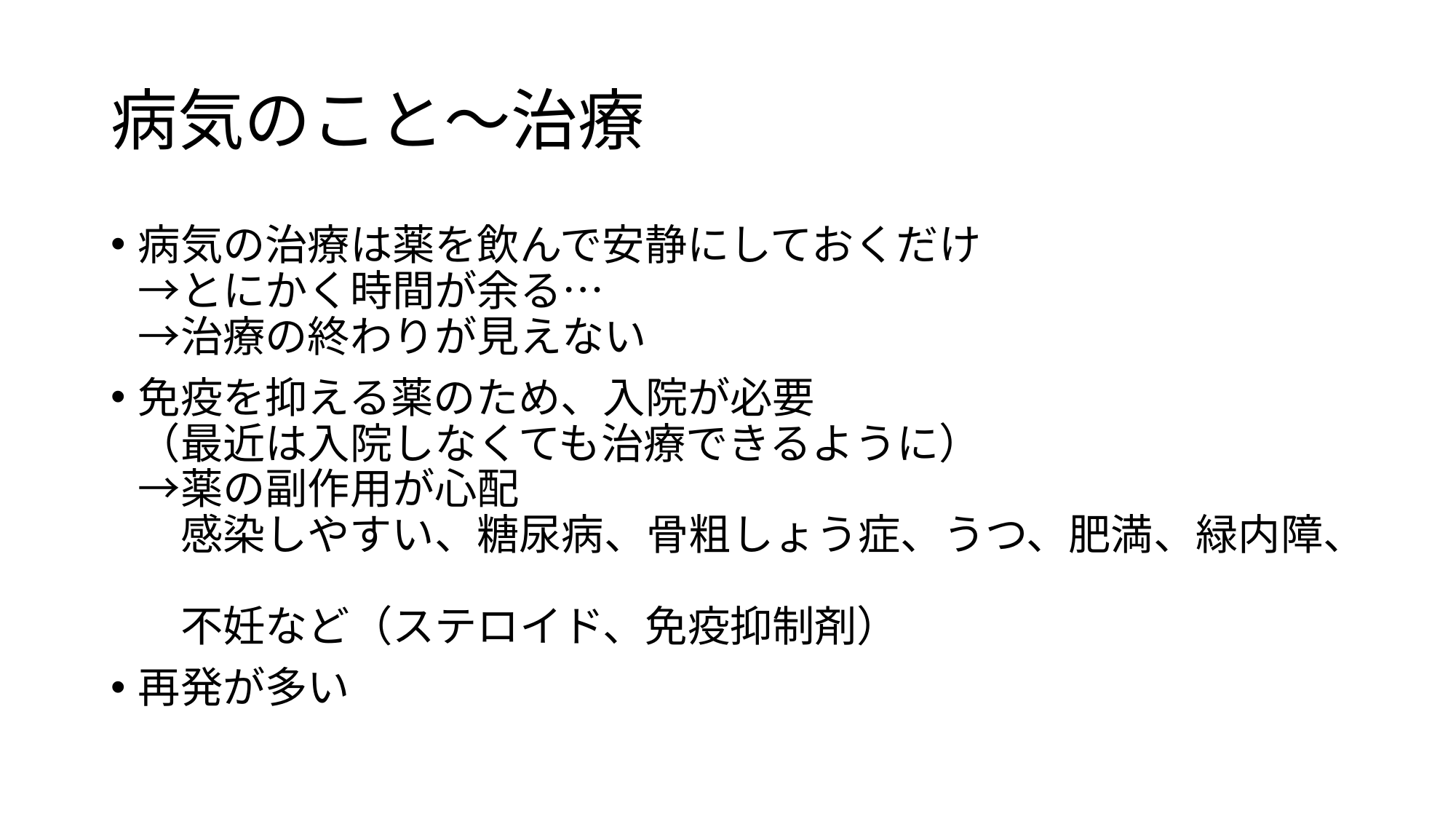

# 病気のこと～治療
病気の治療は薬を飲んで安静にしておくだけ
→とにかく時間が余る…
→治療の終わりが見えない
免疫を抑える薬のため、入院が必要
（最近は入院しなくても治療できるように）
→薬の副作用が心配
　感染しやすい、糖尿病、骨粗しょう症、うつ、肥満、緑内障、
　不妊など（ステロイド、免疫抑制剤）
再発が多い